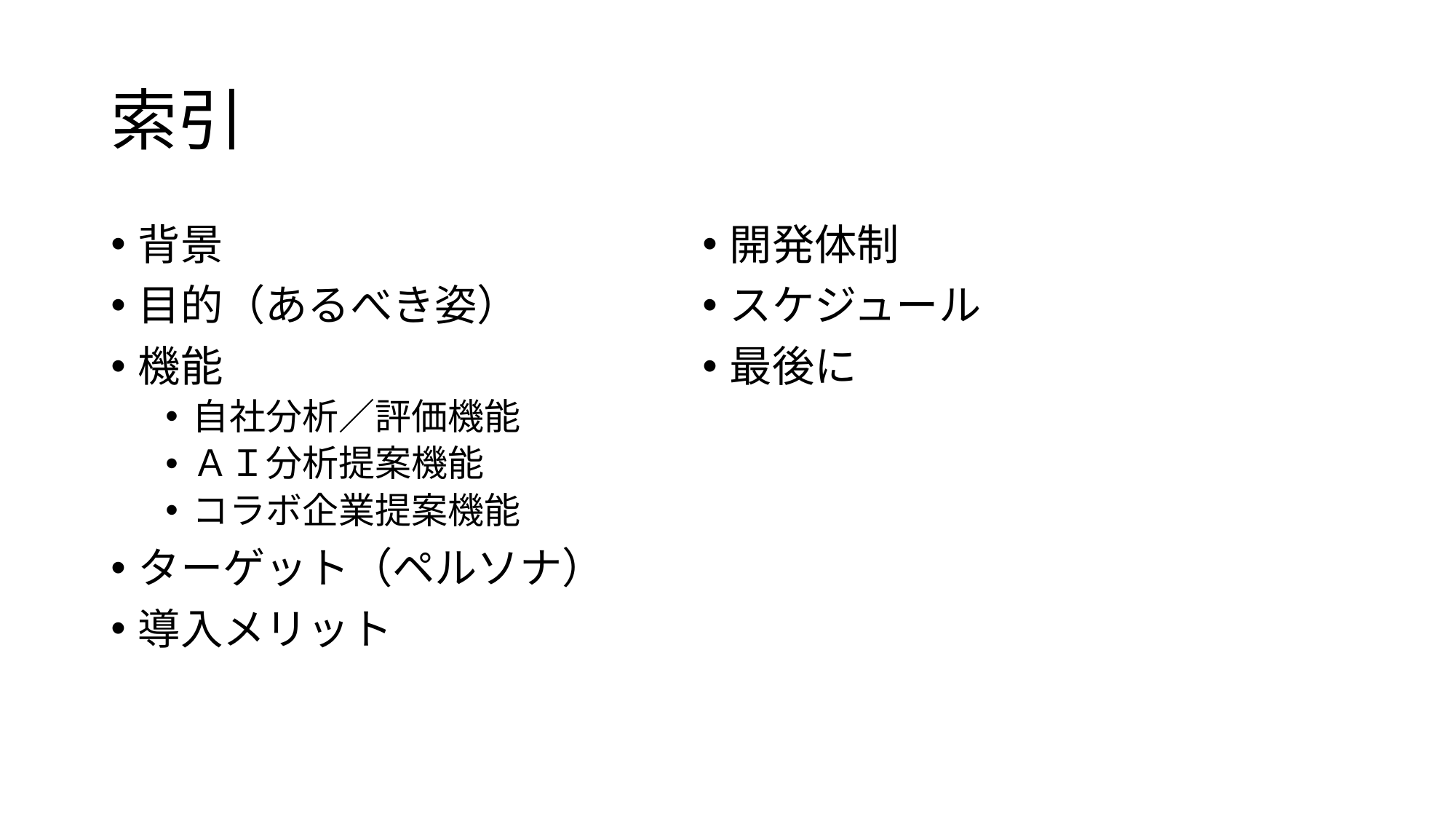

# 索引
背景
目的（あるべき姿）
機能
自社分析／評価機能
ＡＩ分析提案機能
コラボ企業提案機能
ターゲット（ペルソナ）
導入メリット
開発体制
スケジュール
最後に